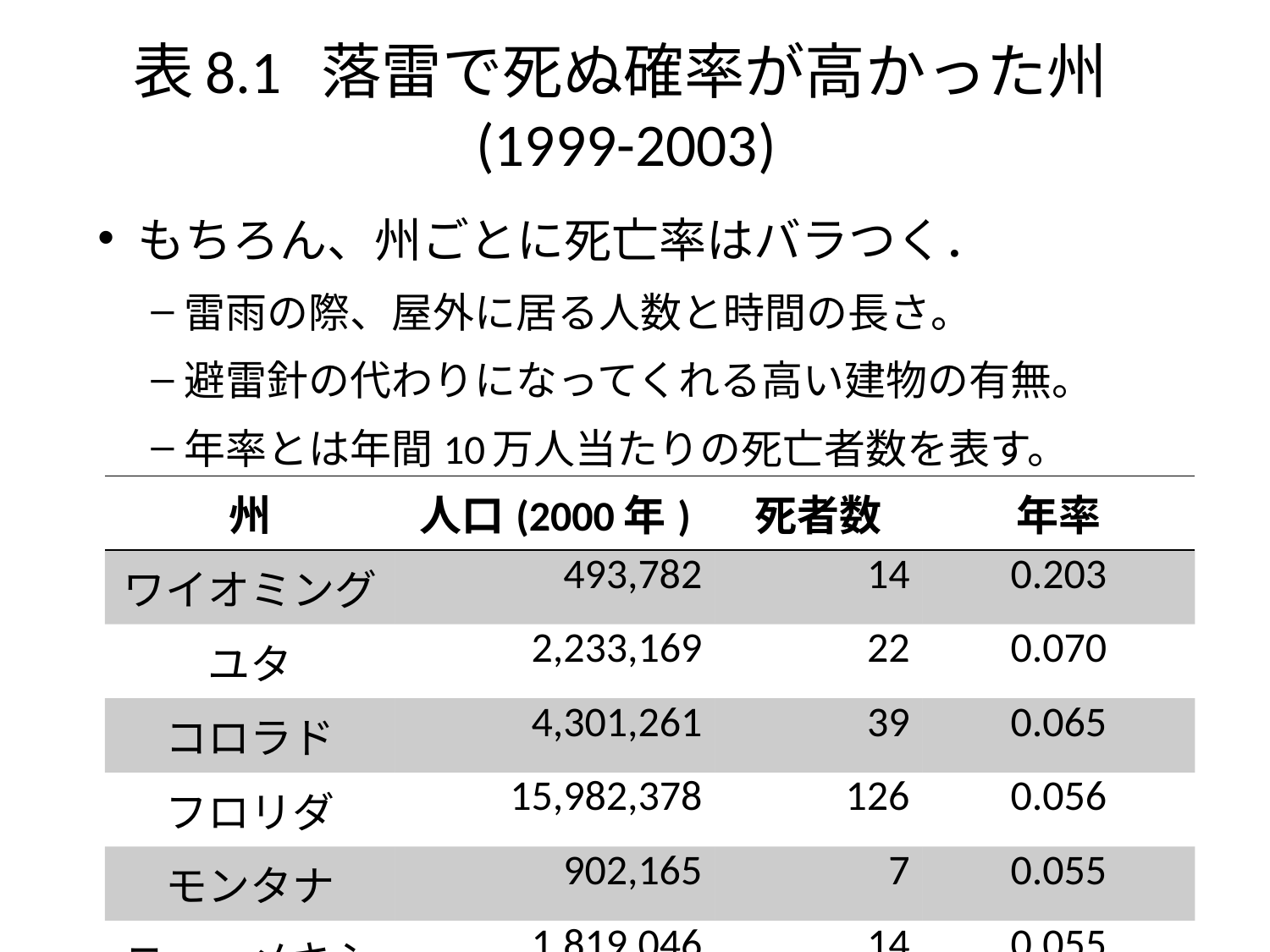

# 表8.1  落雷で死ぬ確率が高かった州(1999-2003)
もちろん、州ごとに死亡率はバラつく．
雷雨の際、屋外に居る人数と時間の長さ。
避雷針の代わりになってくれる高い建物の有無。
年率とは年間10万人当たりの死亡者数を表す。
| 州 | 人口(2000年) | 死者数 | 年率 |
| --- | --- | --- | --- |
| ワイオミング | 493,782 | 14 | 0.203 |
| ユタ | 2,233,169 | 22 | 0.070 |
| コロラド | 4,301,261 | 39 | 0.065 |
| フロリダ | 15,982,378 | 126 | 0.056 |
| モンタナ | 902,165 | 7 | 0.055 |
| ニューメキシコ | 1,819,046 | 14 | 0.055 |